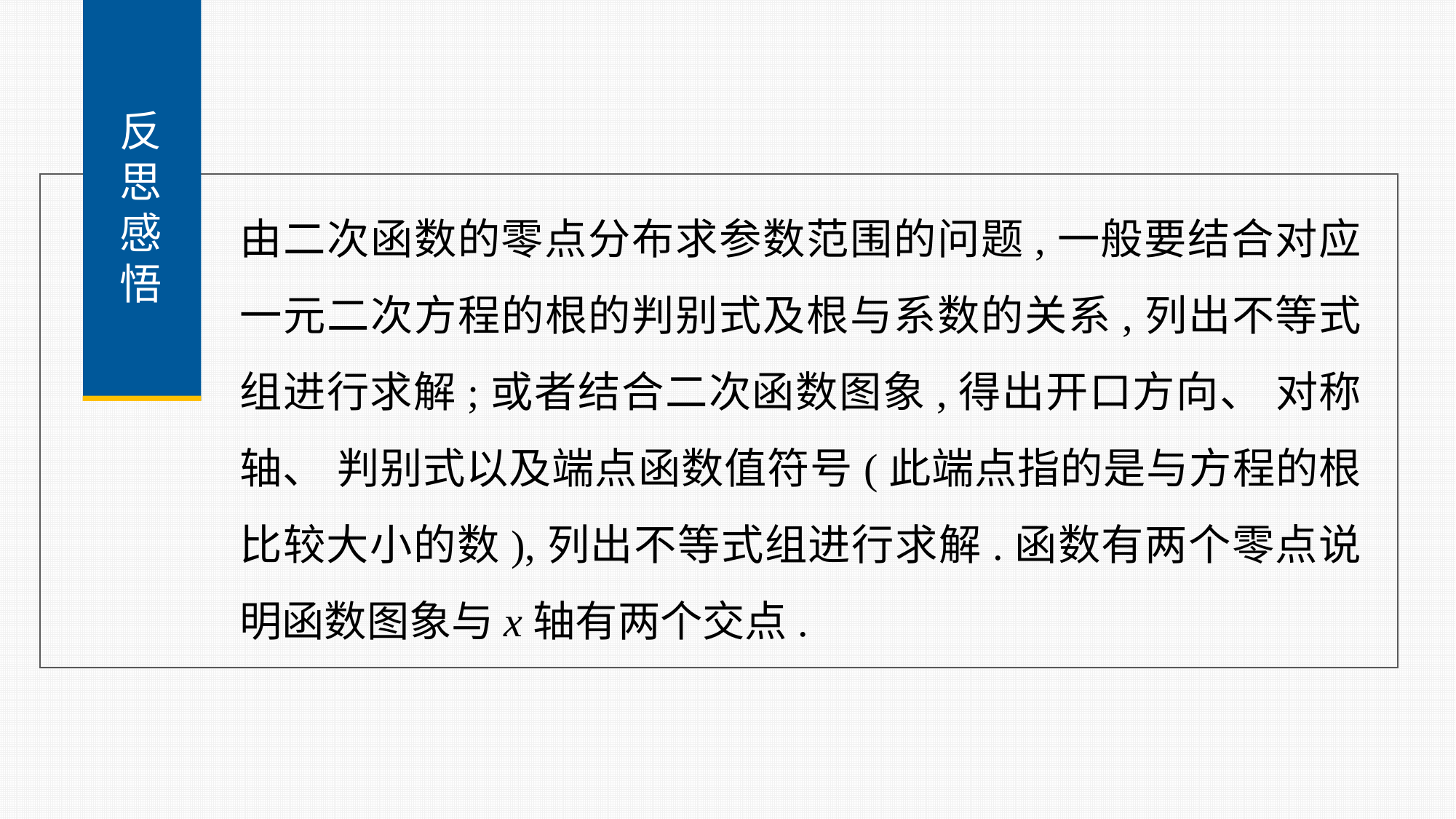

反
思
感
悟

由二次函数的零点分布求参数范围的问题,一般要结合对应一元二次方程的根的判别式及根与系数的关系,列出不等式组进行求解;或者结合二次函数图象,得出开口方向、 对称轴、 判别式以及端点函数值符号(此端点指的是与方程的根比较大小的数),列出不等式组进行求解.函数有两个零点说明函数图象与x轴有两个交点.